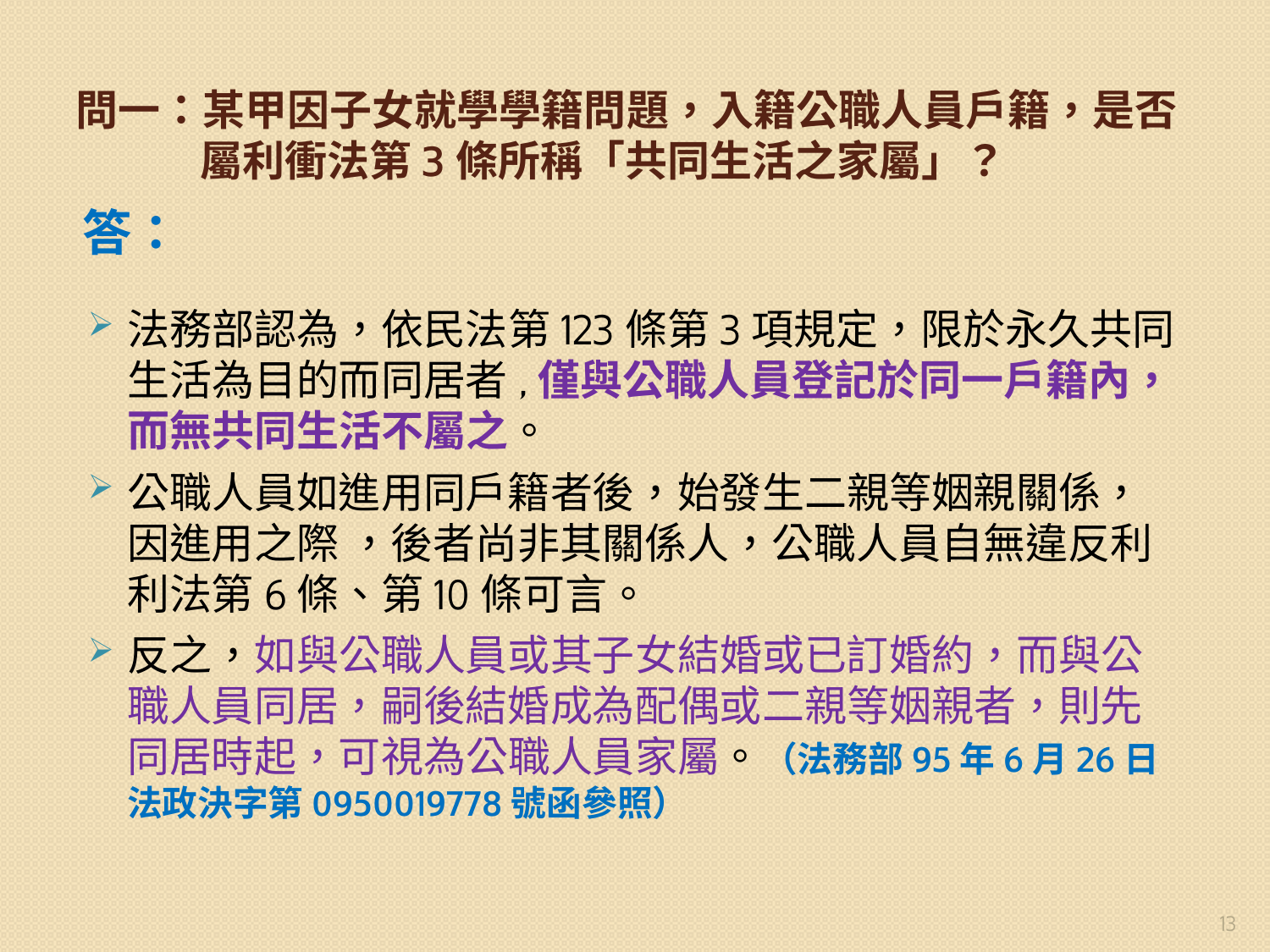

# 問一：某甲因子女就學學籍問題，入籍公職人員戶籍，是否屬利衝法第3條所稱「共同生活之家屬」？
答：
法務部認為，依民法第123條第3項規定，限於永久共同生活為目的而同居者,僅與公職人員登記於同一戶籍內，而無共同生活不屬之。
公職人員如進用同戶籍者後，始發生二親等姻親關係，因進用之際 ，後者尚非其關係人，公職人員自無違反利利法第6條、第10條可言。
反之，如與公職人員或其子女結婚或已訂婚約，而與公職人員同居，嗣後結婚成為配偶或二親等姻親者，則先同居時起，可視為公職人員家屬。（法務部95年6月26日法政決字第0950019778號函參照）

13